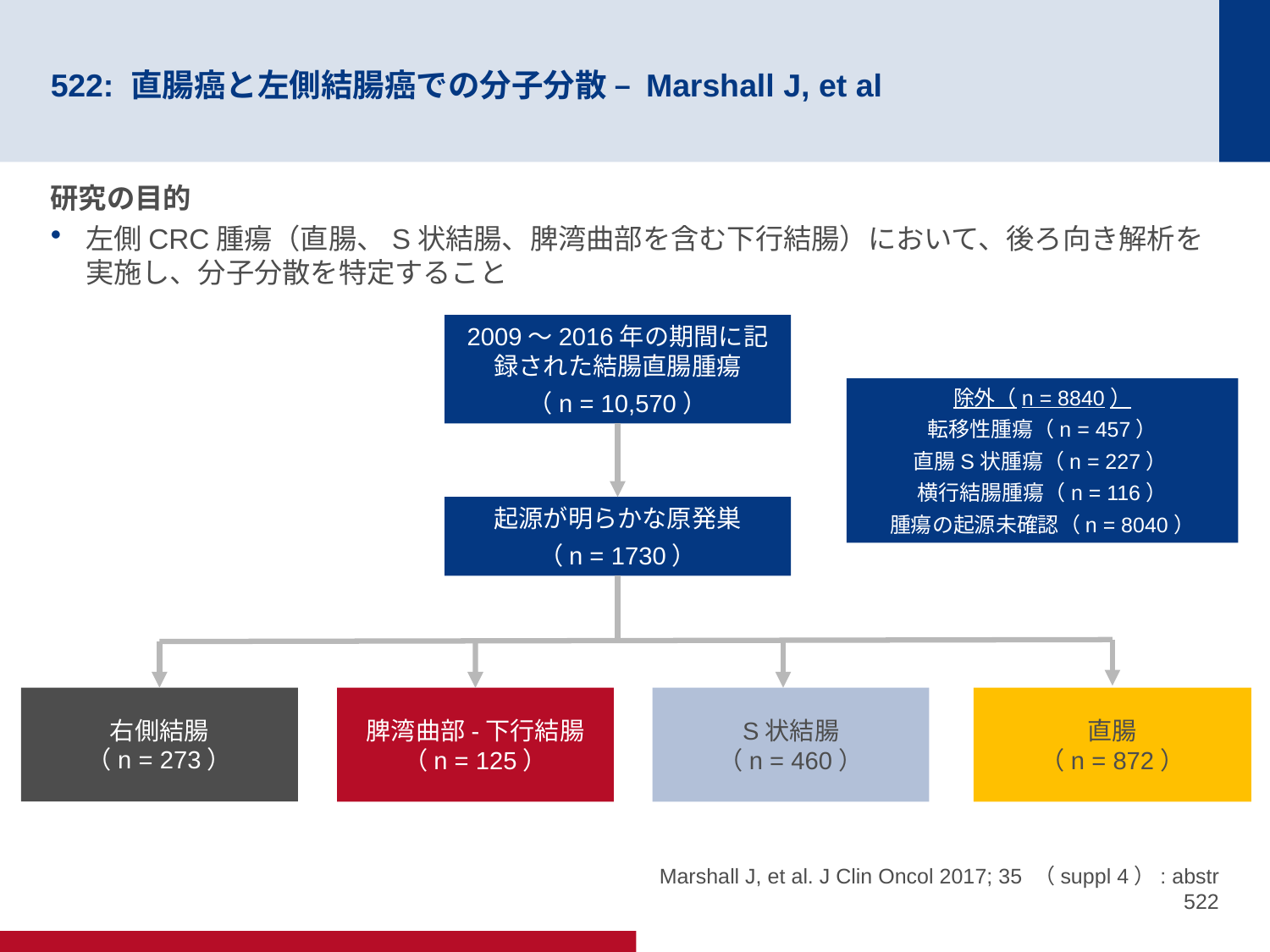

# 522: 直腸癌と左側結腸癌での分子分散 – Marshall J, et al
研究の目的
左側CRC腫瘍（直腸、S状結腸、脾湾曲部を含む下行結腸）において、後ろ向き解析を実施し、分子分散を特定すること
2009～2016年の期間に記録された結腸直腸腫瘍
（n = 10,570）
除外（n = 8840）
転移性腫瘍（n = 457）
直腸S状腫瘍（n = 227）
横行結腸腫瘍（n = 116）
腫瘍の起源未確認（n = 8040）
起源が明らかな原発巣
（n = 1730）
右側結腸
（n = 273）
脾湾曲部-下行結腸
（n = 125）
直腸
（n = 872）
S状結腸
（n = 460）
Marshall J, et al. J Clin Oncol 2017; 35 （suppl 4）: abstr 522